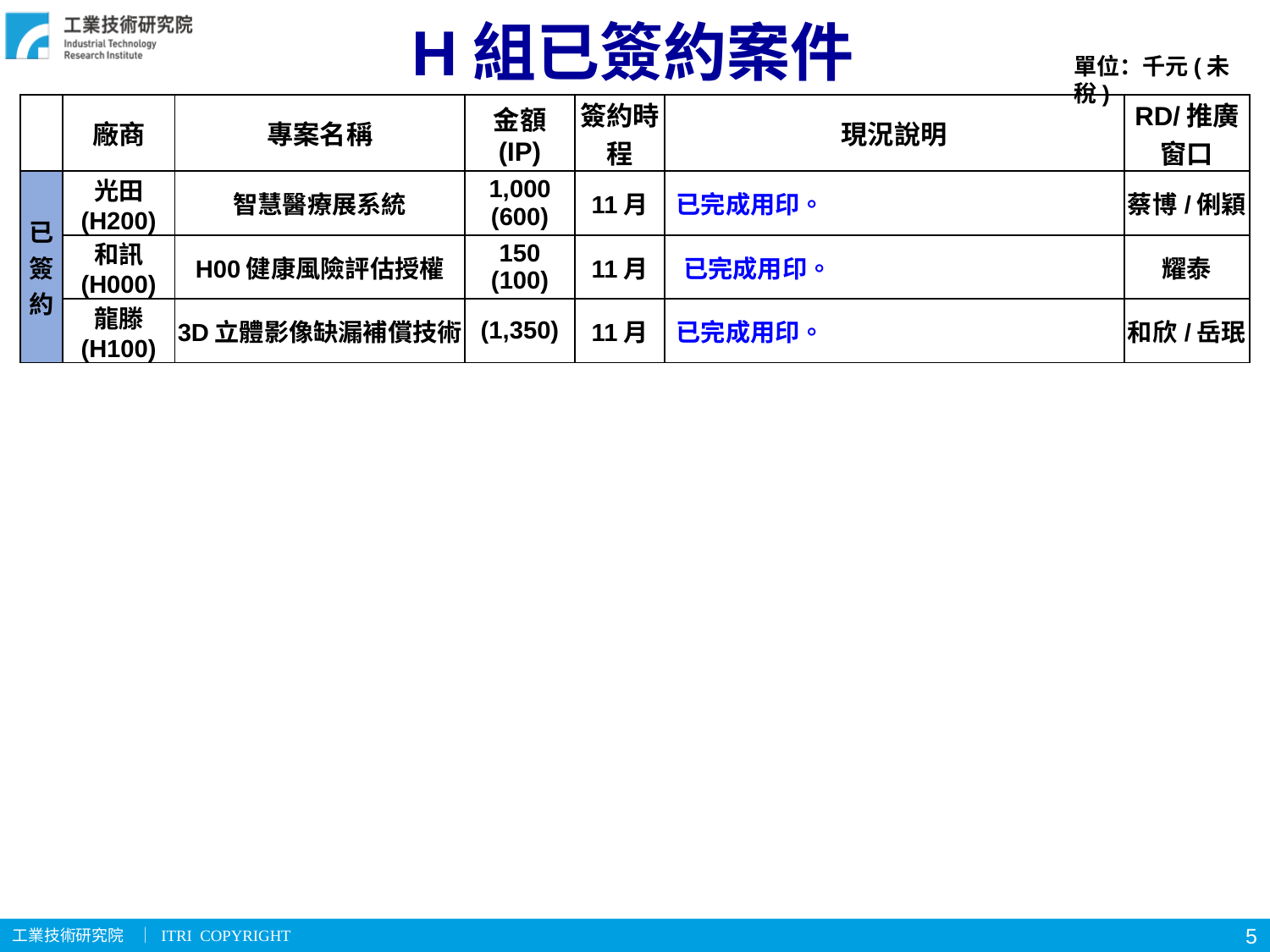

# H組已簽約案件
單位：千元(未稅)
|  | 廠商 | 專案名稱 | 金額 (IP) | 簽約時程 | 現況說明 | RD/推廣 窗口 |
| --- | --- | --- | --- | --- | --- | --- |
| 已簽約 | 光田 (H200) | 智慧醫療展系統 | 1,000 (600) | 11月 | 已完成用印。 | 蔡博/俐穎 |
|  | 和訊 (H000) | H00健康風險評估授權 | 150 (100) | 11月 | 已完成用印。 | 耀泰 |
|  | 龍滕 (H100) | 3D立體影像缺漏補償技術 | (1,350) | 11月 | 已完成用印。 | 和欣/岳珉 |